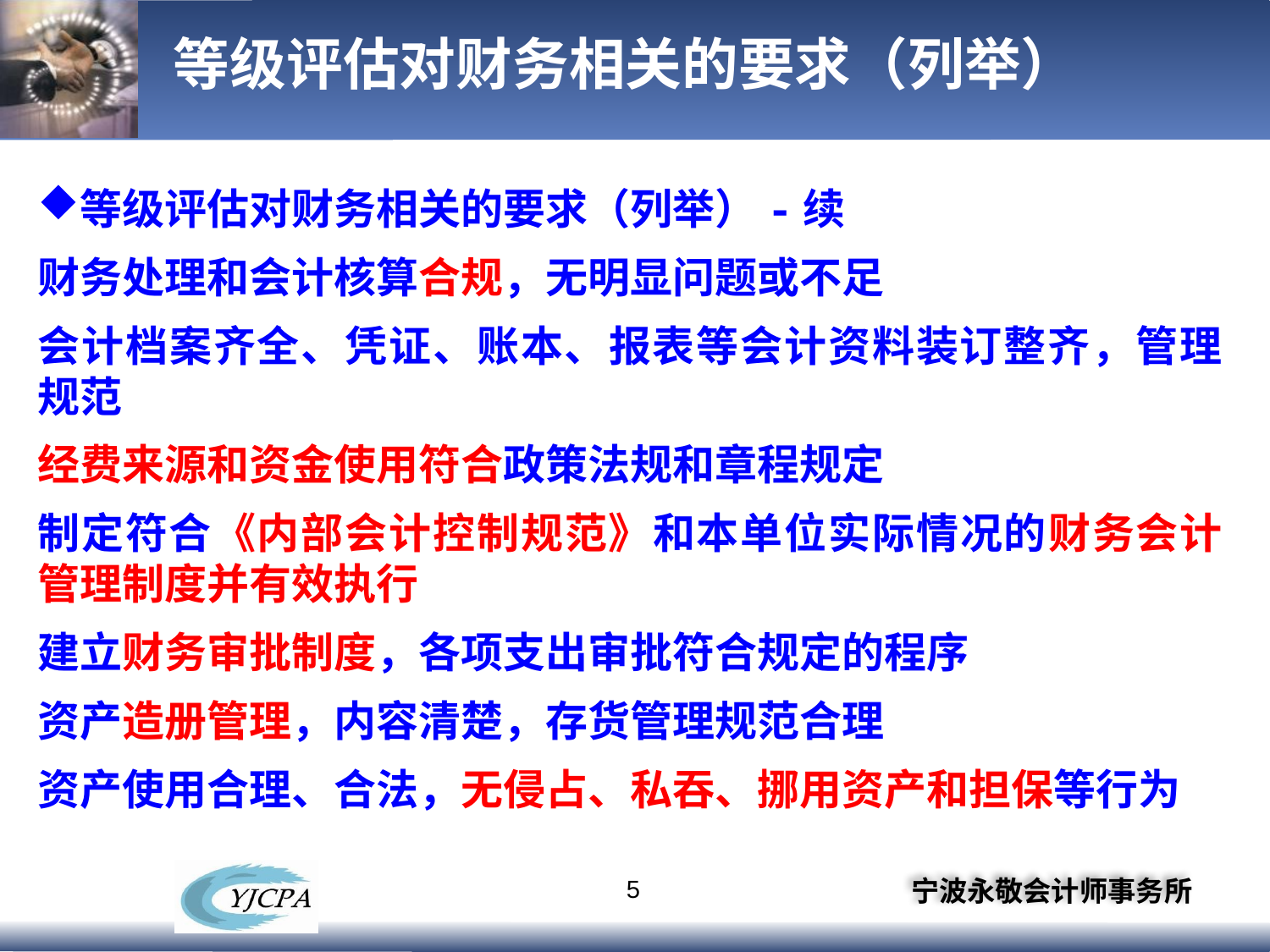

# 等级评估对财务相关的要求（列举）
等级评估对财务相关的要求（列举）-续
财务处理和会计核算合规，无明显问题或不足
会计档案齐全、凭证、账本、报表等会计资料装订整齐，管理规范
经费来源和资金使用符合政策法规和章程规定
制定符合《内部会计控制规范》和本单位实际情况的财务会计管理制度并有效执行
建立财务审批制度，各项支出审批符合规定的程序
资产造册管理，内容清楚，存货管理规范合理
资产使用合理、合法，无侵占、私吞、挪用资产和担保等行为